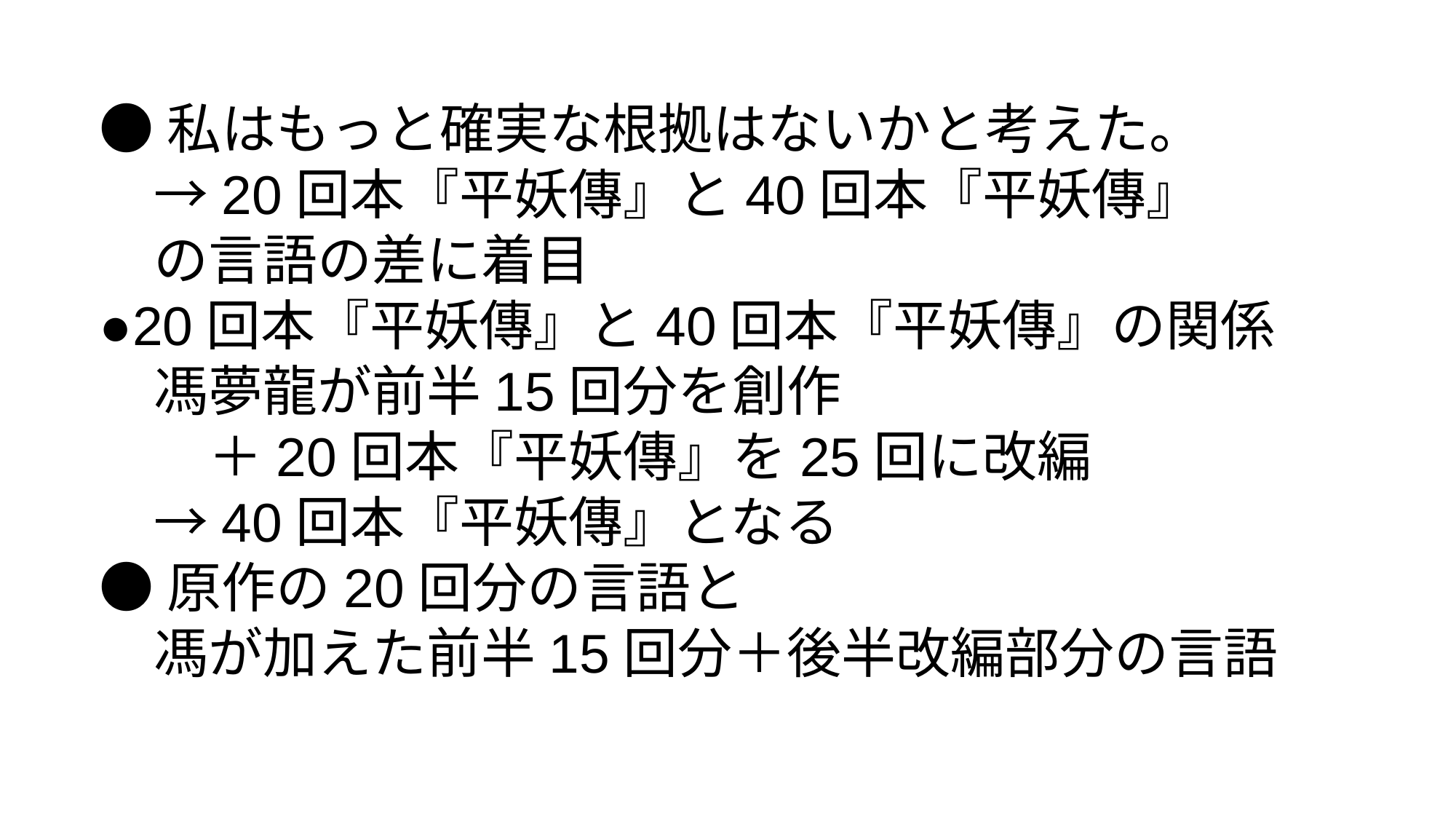

●私はもっと確実な根拠はないかと考えた。
　→20回本『平妖傳』と40回本『平妖傳』
　の言語の差に着目
●20回本『平妖傳』と40回本『平妖傳』の関係
　馮夢龍が前半15回分を創作
　　＋20回本『平妖傳』を25回に改編
　→40回本『平妖傳』となる
●原作の20回分の言語と
　馮が加えた前半15回分＋後半改編部分の言語